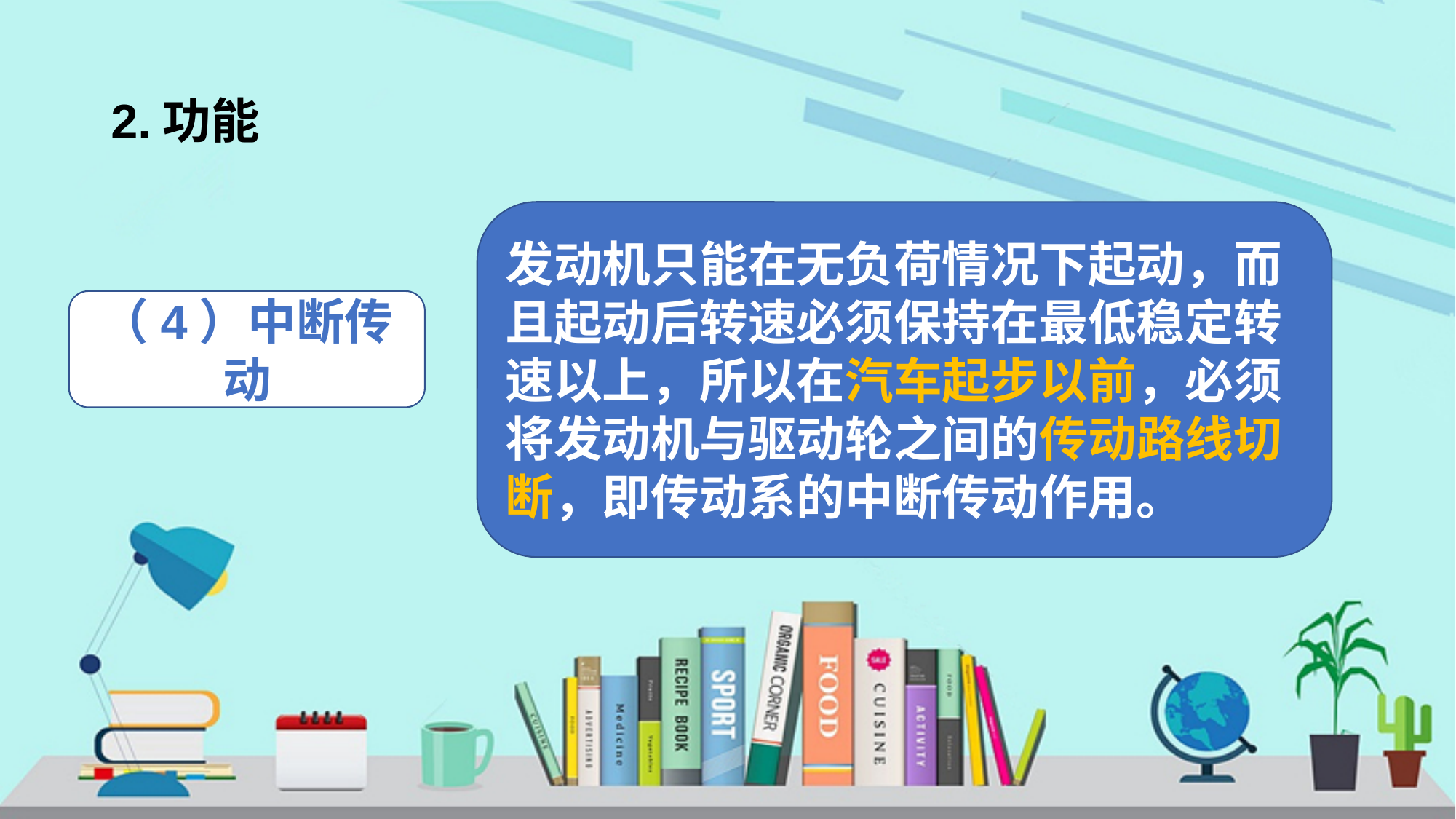

# 2.功能
发动机只能在无负荷情况下起动，而且起动后转速必须保持在最低稳定转速以上，所以在汽车起步以前，必须将发动机与驱动轮之间的传动路线切断，即传动系的中断传动作用。
（4）中断传动